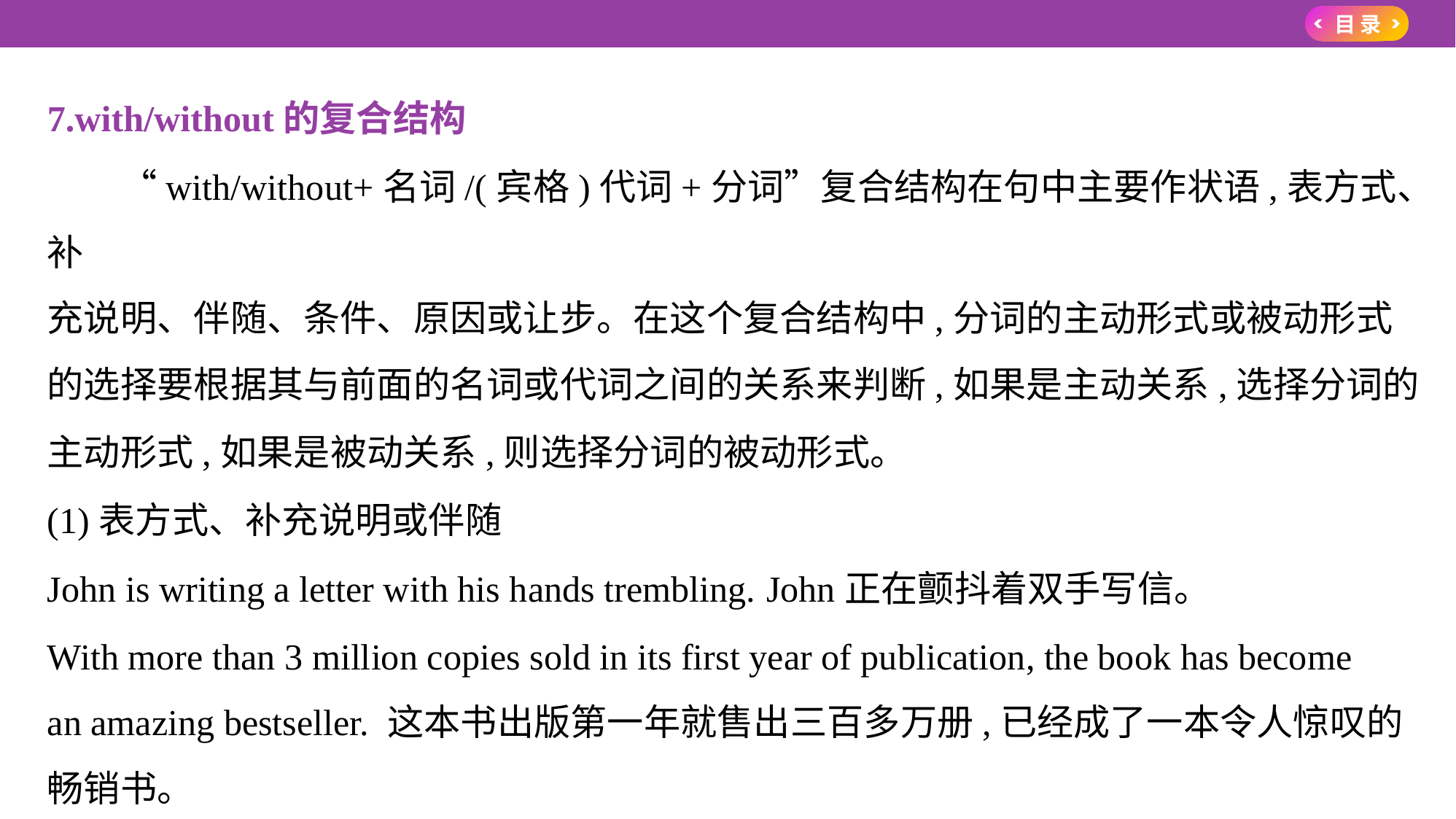

7.with/without的复合结构
　　“with/without+名词/(宾格)代词+分词”复合结构在句中主要作状语,表方式、补
充说明、伴随、条件、原因或让步。在这个复合结构中,分词的主动形式或被动形式
的选择要根据其与前面的名词或代词之间的关系来判断,如果是主动关系,选择分词的
主动形式,如果是被动关系,则选择分词的被动形式。
(1)表方式、补充说明或伴随
John is writing a letter with his hands trembling. John正在颤抖着双手写信。
With more than 3 million copies sold in its first year of publication, the book has become
an amazing bestseller. 这本书出版第一年就售出三百多万册,已经成了一本令人惊叹的
畅销书。